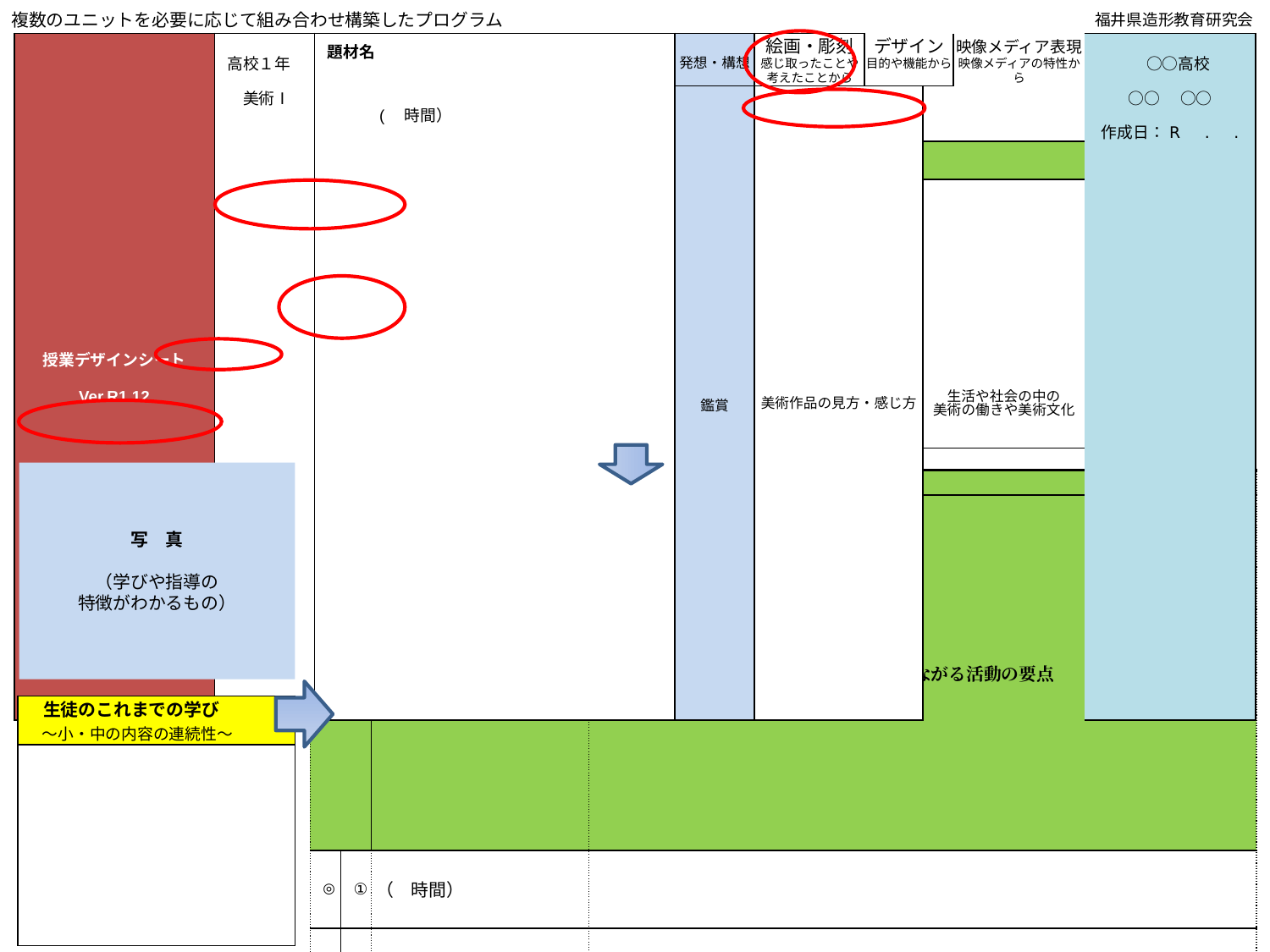

複数のユニットを必要に応じて組み合わせ構築したプログラム
福井県造形教育研究会

| 授業デザインシート Ver.R1.12 | 高校１年　美術Ⅰ | 題材名 　 　 　　　　　　　　　　　　　　　　　　　　　　　　(　時間） | 発想・構想 | 絵画・彫刻 感じ取ったことや 考えたことから | デザイン 目的や機能から |  | 映像メディア表現 映像メディアの特性から | ○○高校 ○○　○○ 作成日：R　.　. |
| --- | --- | --- | --- | --- | --- | --- | --- | --- |
|  |  |  | 鑑賞 | 美術作品の見方・感じ方 |  | 生活や社会の中の 美術の働きや美術文化 |  |  |

| この題材で育む「生きる力」　（主なるものに〇） |  |  |  |  |  |  |  |  |  | ガイダンス |
| --- | --- | --- | --- | --- | --- | --- | --- | --- | --- | --- |
| 主体的・対話的で深い学び | 問題発見・解決能力 |  | 言語能力（造形的な見方・考え方に関わるもの） |  |  | 情報活用能力 |  |  | 他者との協働 | ◎　 <知識・技能> 　・ <思考力・判断力・表現力> 　・ 　・ 　・ <主体的に学習に取り組む態度>　 　・ |
| 道徳 教育 関連 | 向上心・個性の伸長 | 希望と勇気、克己と強い意志 |  | 真理の探究、創造 |  | 思いやり、感謝 |  | 相互理解、寛容 |  |  |
|  | 社会参画、公共の精神 | 郷土の伝統と文化の尊重、郷土を愛する態度 |  | 我が国の伝統と文化の尊重、国を愛する態度 |  | 国際理解、国際貢献 |  | 生命の尊さ |  |  |
|  | 自然愛護 | 感動、畏敬の念 |  | よりよく生きる喜び |  |  |  |  |  |  |
| カリキュラム・マネジメント |  |  |  |  |  |  |  |  |  |  |
| 地域や産業界等の連携（キャリア教育） |  |  |  |  | 教科横断的な視点 |  |  |  |  |  |

写　真

（学びや指導の
特徴がわかるもの）
| 指導ユニット |  | 授業の流れ |  |
| --- | --- | --- | --- |
|  |  | 発　問 | 資質・能力とつながる活動の要点 |
| ◎ | ① | （　時間） |  |
|  | ② | （　時間） |  |
|  | ③ | （　時間） |  |
|  | ④ | （　時間） |  |
|  | ⑤ | （　時間） |  |

| 生徒のこれまでの学び ～小・中の内容の連続性～ |
| --- |
|  |